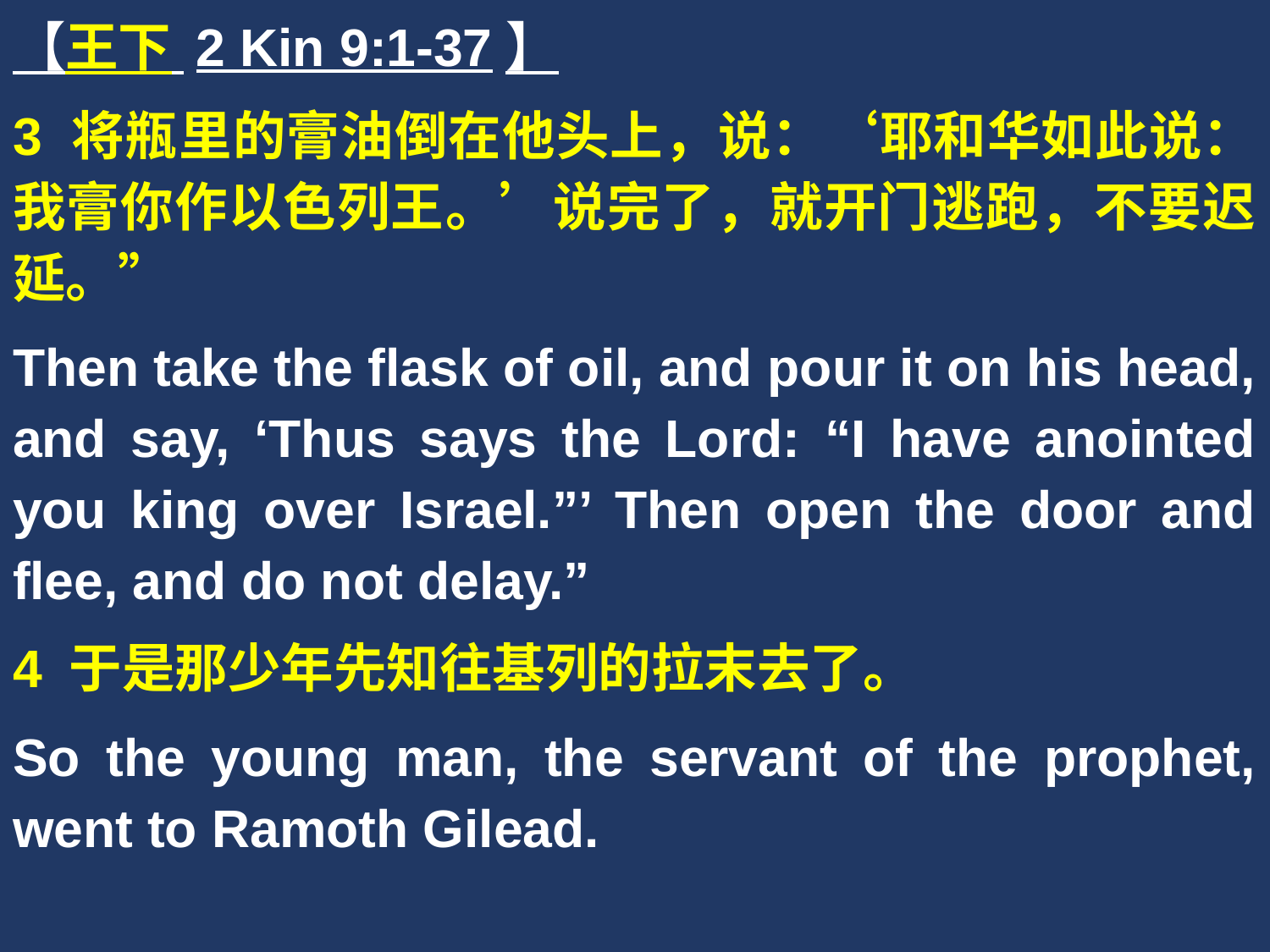

【王下 2 Kin 9:1-37】
3 将瓶里的膏油倒在他头上，说：‘耶和华如此说：我膏你作以色列王。’说完了，就开门逃跑，不要迟延。”
Then take the flask of oil, and pour it on his head, and say, ‘Thus says the Lord: “I have anointed you king over Israel.”’ Then open the door and flee, and do not delay.”
4 于是那少年先知往基列的拉末去了。
So the young man, the servant of the prophet, went to Ramoth Gilead.